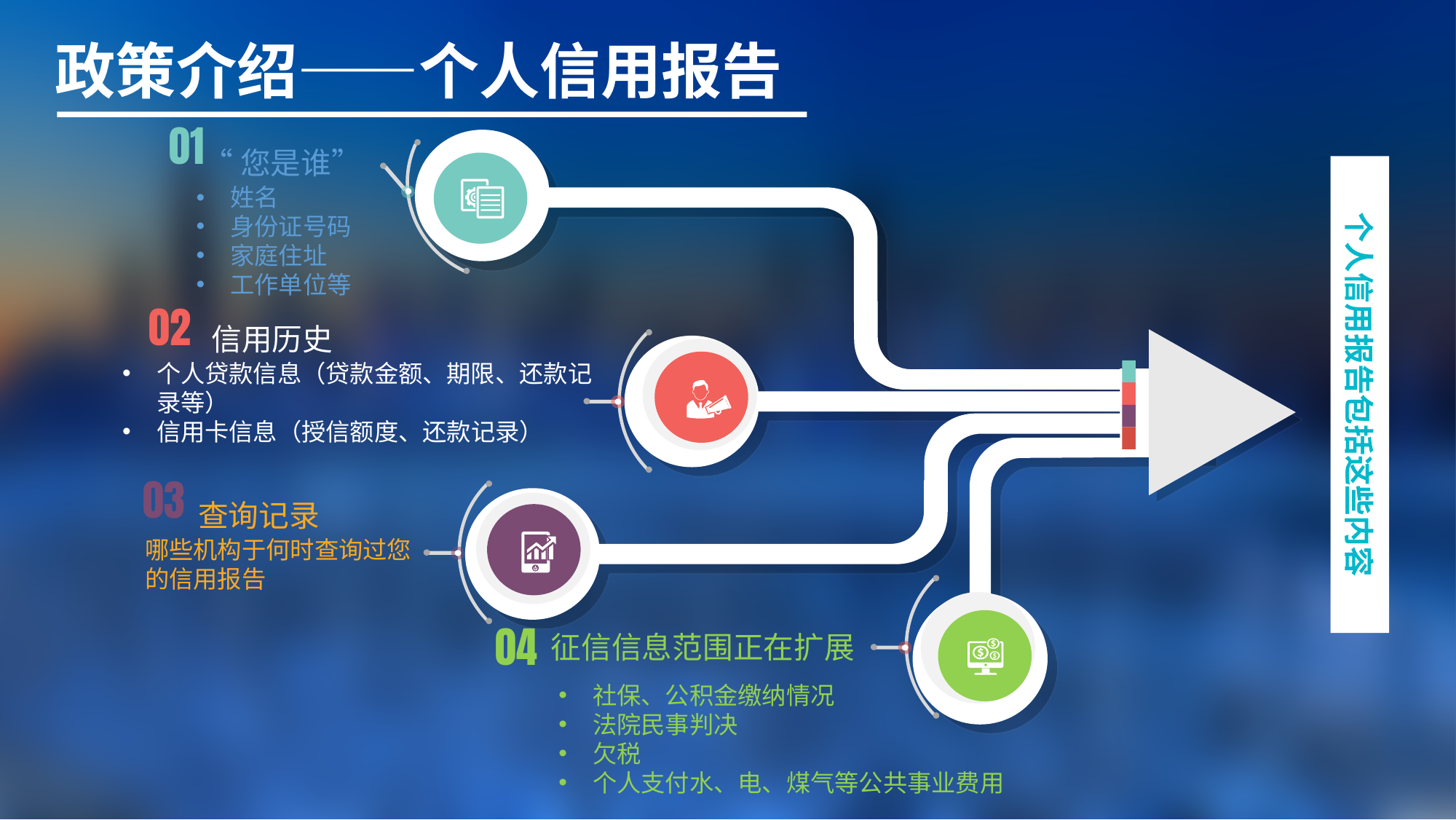

政策介绍——个人信用报告

01
“您是谁”
姓名
身份证号码
家庭住址
工作单位等

个人信用报告包括这些内容

02
信用历史
个人贷款信息（贷款金额、期限、还款记录等）
信用卡信息（授信额度、还款记录）

03
查询记录
哪些机构于何时查询过您的信用报告

04
征信信息范围正在扩展
社保、公积金缴纳情况
法院民事判决
欠税
个人支付水、电、煤气等公共事业费用